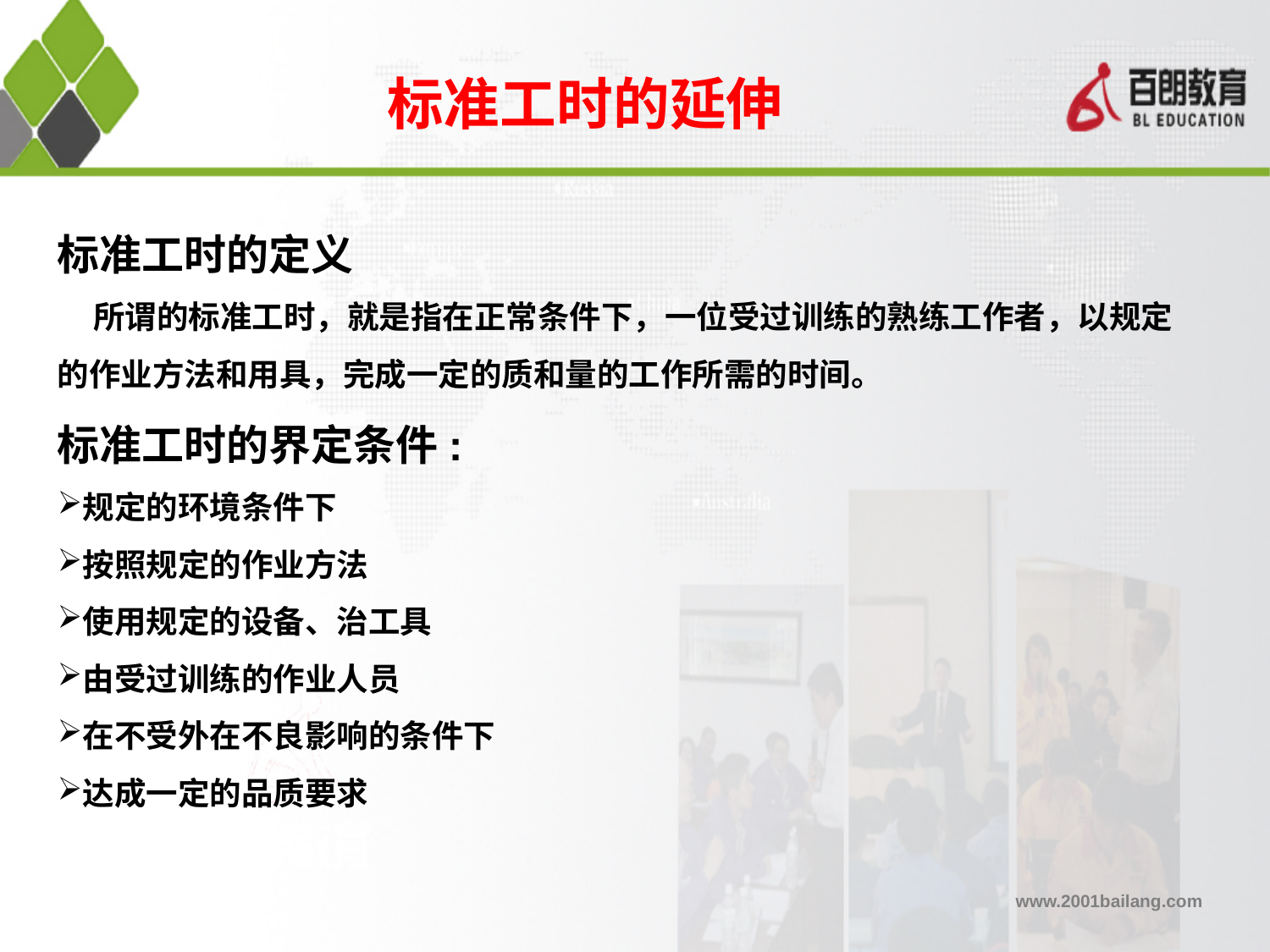

# 标准工时的延伸
标准工时的定义
     所谓的标准工时，就是指在正常条件下，一位受过训练的熟练工作者，以规定的作业方法和用具，完成一定的质和量的工作所需的时间。
标准工时的界定条件:
规定的环境条件下
按照规定的作业方法
使用规定的设备、治工具
由受过训练的作业人员
在不受外在不良影响的条件下
达成一定的品质要求